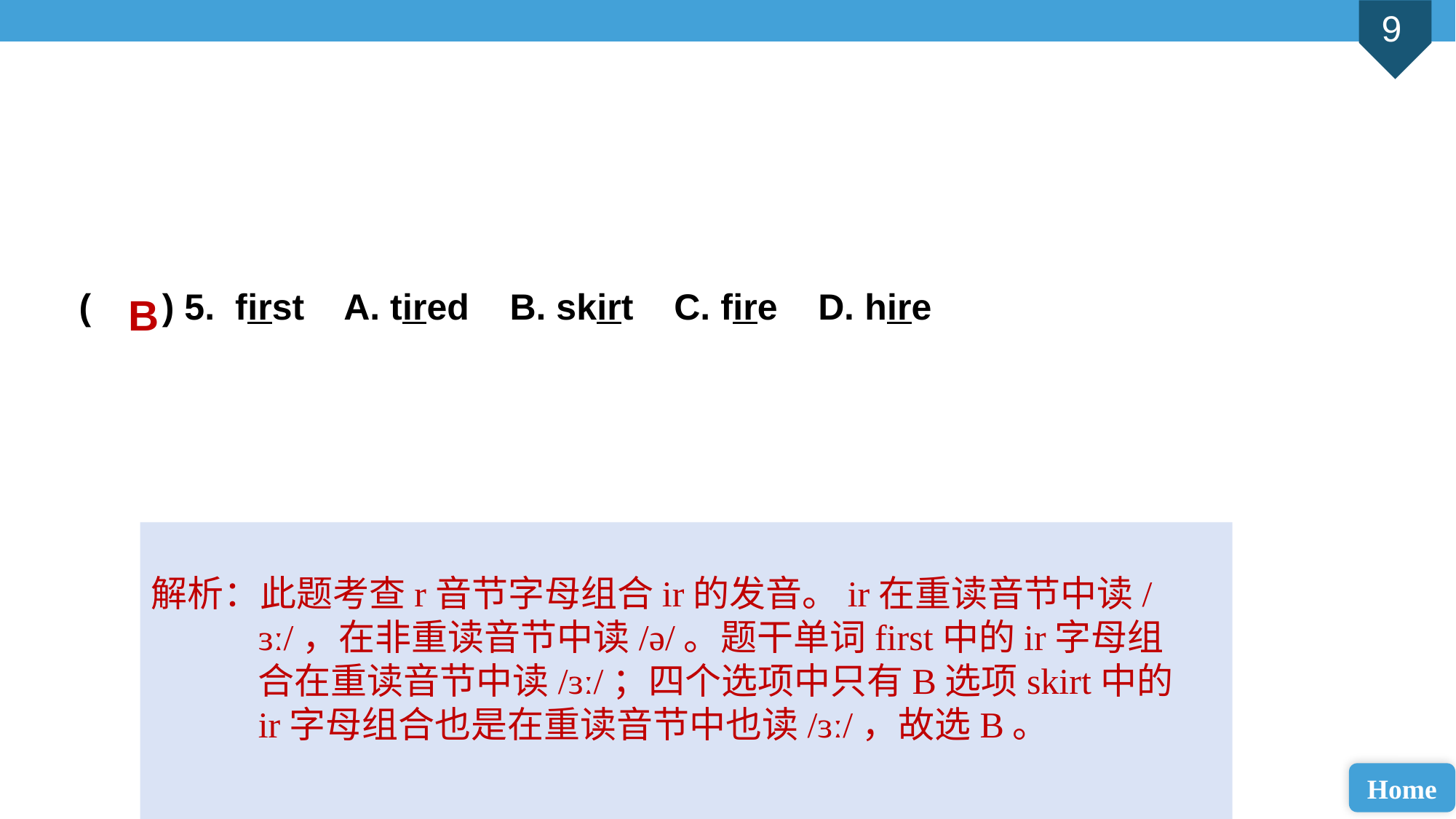

(       ) 5.  first    A. tired    B. skirt    C. fire    D. hire
B

解析：此题考查r音节字母组合ir的发音。ir在重读音节中读/ɜː/，在非重读音节中读/ə/。题干单词first中的ir字母组合在重读音节中读/ɜː/；四个选项中只有B选项skirt中的ir字母组合也是在重读音节中也读/ɜː/，故选B。